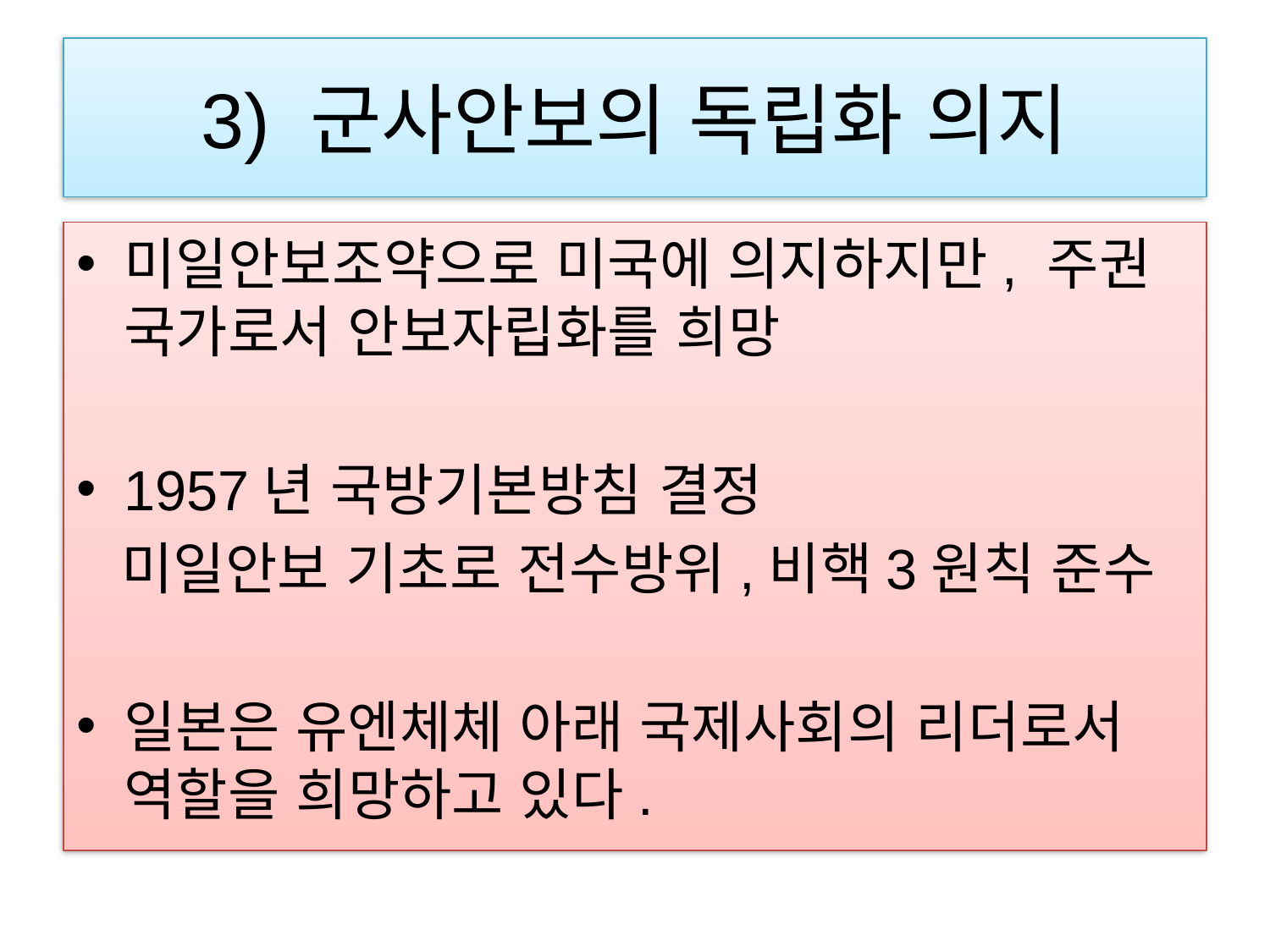

# 3) 군사안보의 독립화 의지
미일안보조약으로 미국에 의지하지만, 주권 국가로서 안보자립화를 희망

1957년 국방기본방침 결정
  미일안보 기초로 전수방위,비핵3원칙 준수

일본은 유엔체체 아래 국제사회의 리더로서 역할을 희망하고 있다.